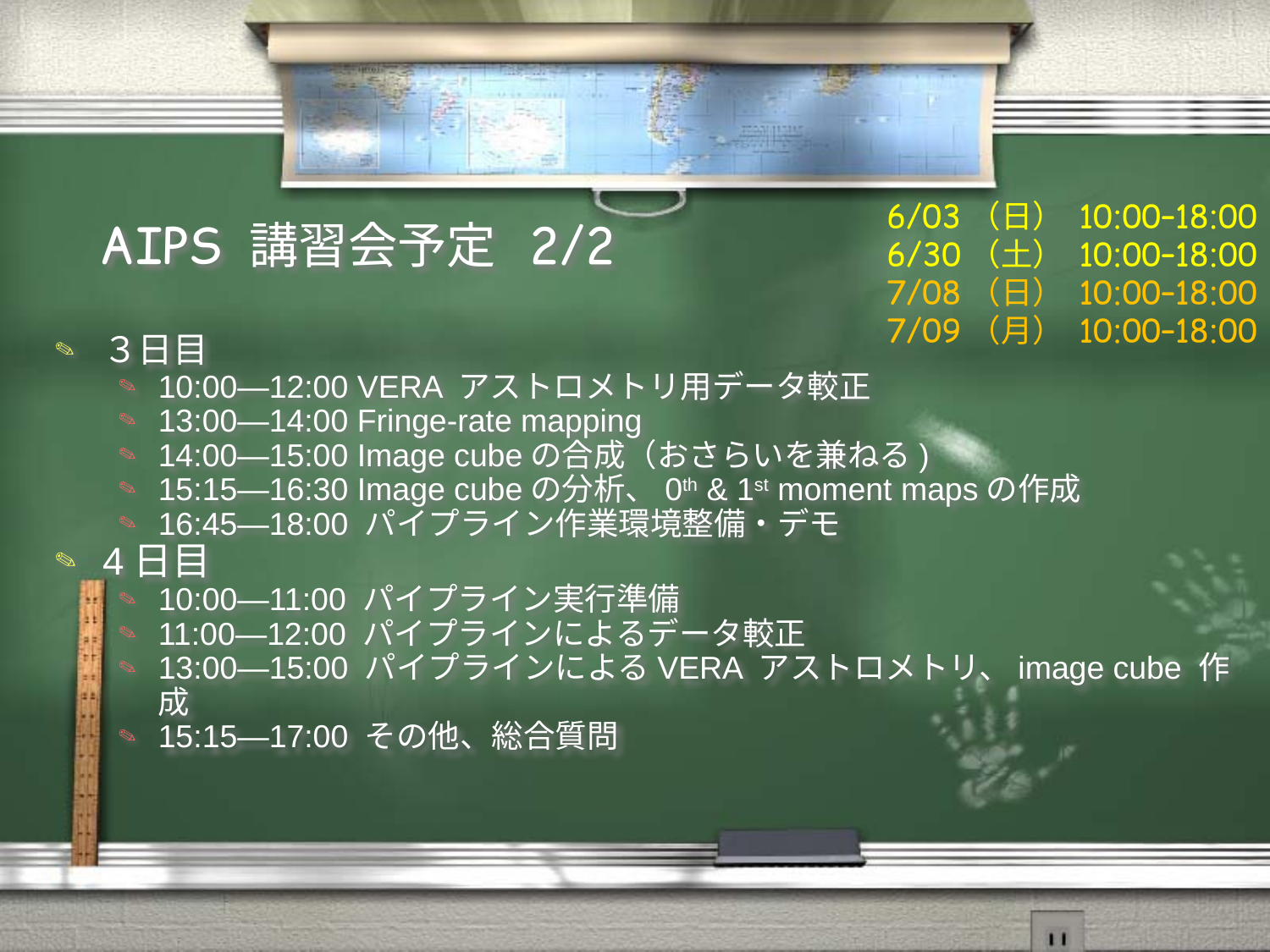

6/03（日） 10:00–18:00
6/30（土） 10:00–18:00
7/08（日） 10:00–18:00
7/09（月） 10:00–18:00
# AIPS 講習会予定  2/2
３日目
10:00—12:00 VERA アストロメトリ用データ較正
13:00—14:00 Fringe-rate mapping
14:00—15:00 Image cubeの合成（おさらいを兼ねる)
15:15—16:30 Image cubeの分析、0th & 1st moment mapsの作成
16:45—18:00 パイプライン作業環境整備・デモ
4日目
10:00—11:00 パイプライン実行準備
11:00—12:00 パイプラインによるデータ較正
13:00—15:00 パイプラインによるVERA アストロメトリ、image cube 作成
15:15—17:00 その他、総合質問